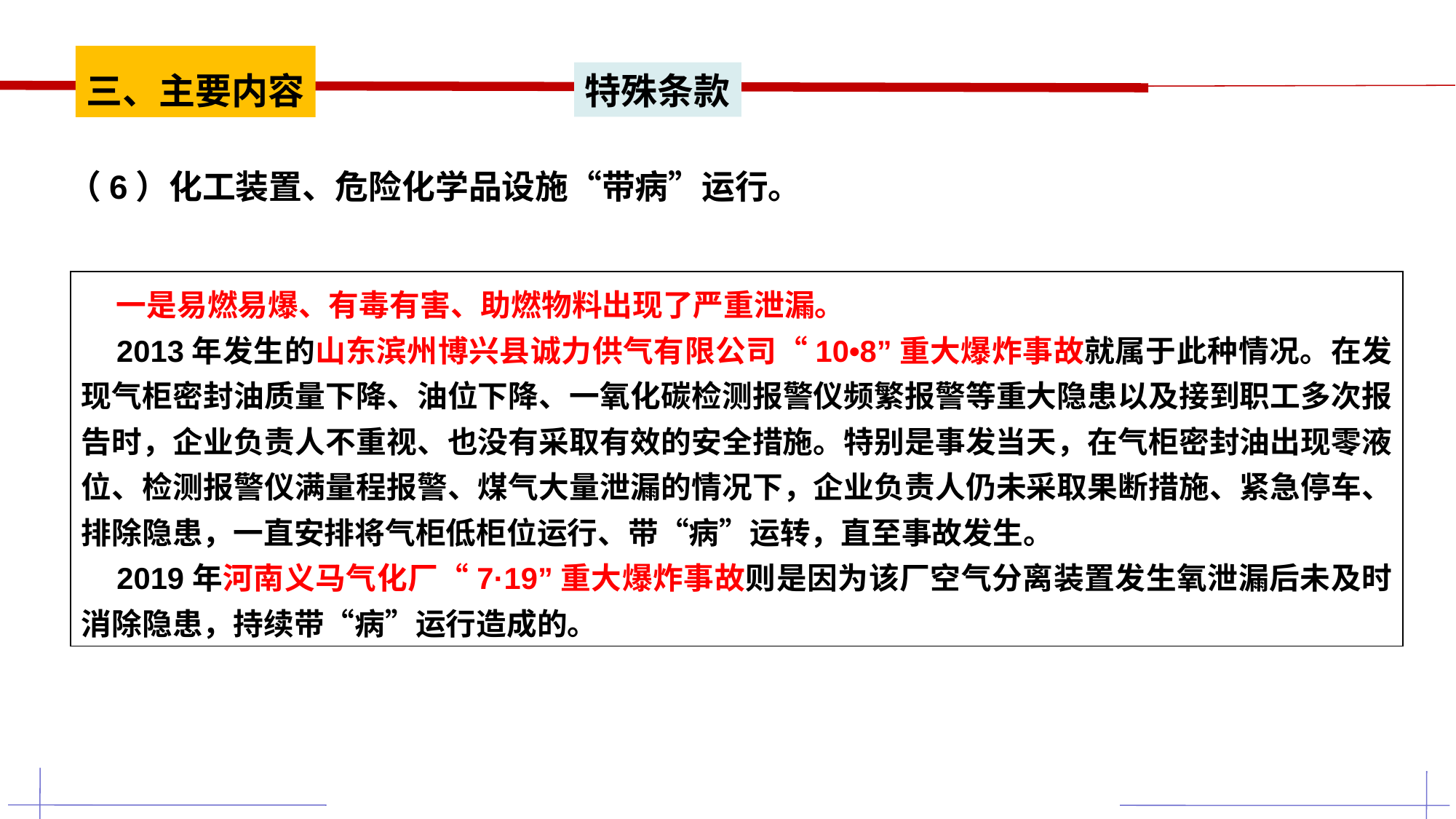

三、主要内容
特殊条款
（6）化工装置、危险化学品设施“带病”运行。
    一是易燃易爆、有毒有害、助燃物料出现了严重泄漏。
    2013年发生的山东滨州博兴县诚力供气有限公司“10•8”重大爆炸事故就属于此种情况。在发现气柜密封油质量下降、油位下降、一氧化碳检测报警仪频繁报警等重大隐患以及接到职工多次报告时，企业负责人不重视、也没有采取有效的安全措施。特别是事发当天，在气柜密封油出现零液位、检测报警仪满量程报警、煤气大量泄漏的情况下，企业负责人仍未采取果断措施、紧急停车、排除隐患，一直安排将气柜低柜位运行、带“病”运转，直至事故发生。
    2019年河南义马气化厂“7·19”重大爆炸事故则是因为该厂空气分离装置发生氧泄漏后未及时消除隐患，持续带“病”运行造成的。
31